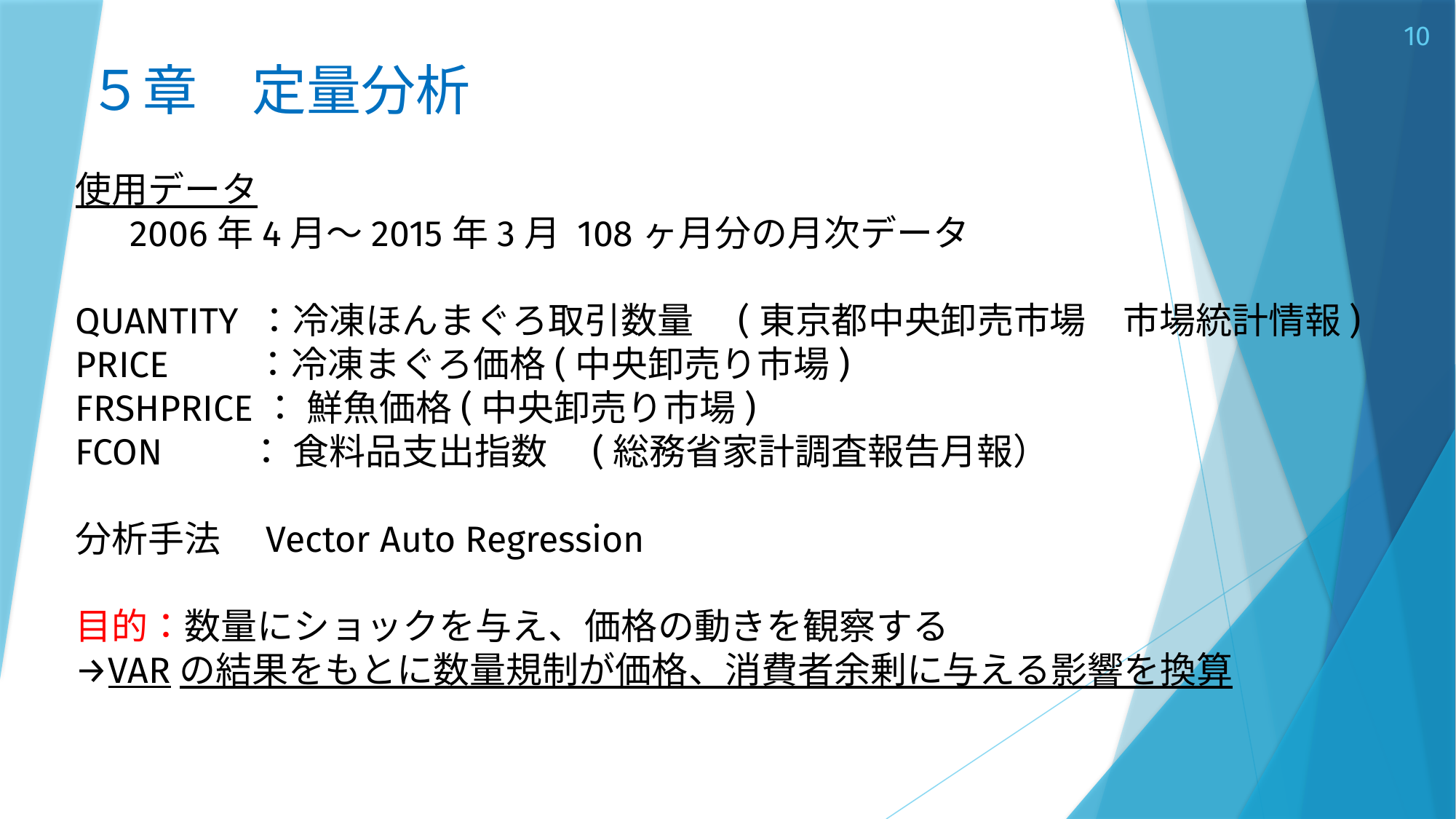

10
# ５章　定量分析
使用データ
2006年4月〜2015年3月 108ヶ月分の月次データ

QUANTITY ：冷凍ほんまぐろ取引数量　(東京都中央卸売市場　市場統計情報)
PRICE        ：冷凍まぐろ価格(中央卸売り市場)
FRSHPRICE： 鮮魚価格(中央卸売り市場)
FCON        ： 食料品支出指数　(総務省家計調査報告月報）

分析手法　Vector Auto Regression

目的：数量にショックを与え、価格の動きを観察する
→VARの結果をもとに数量規制が価格、消費者余剰に与える影響を換算